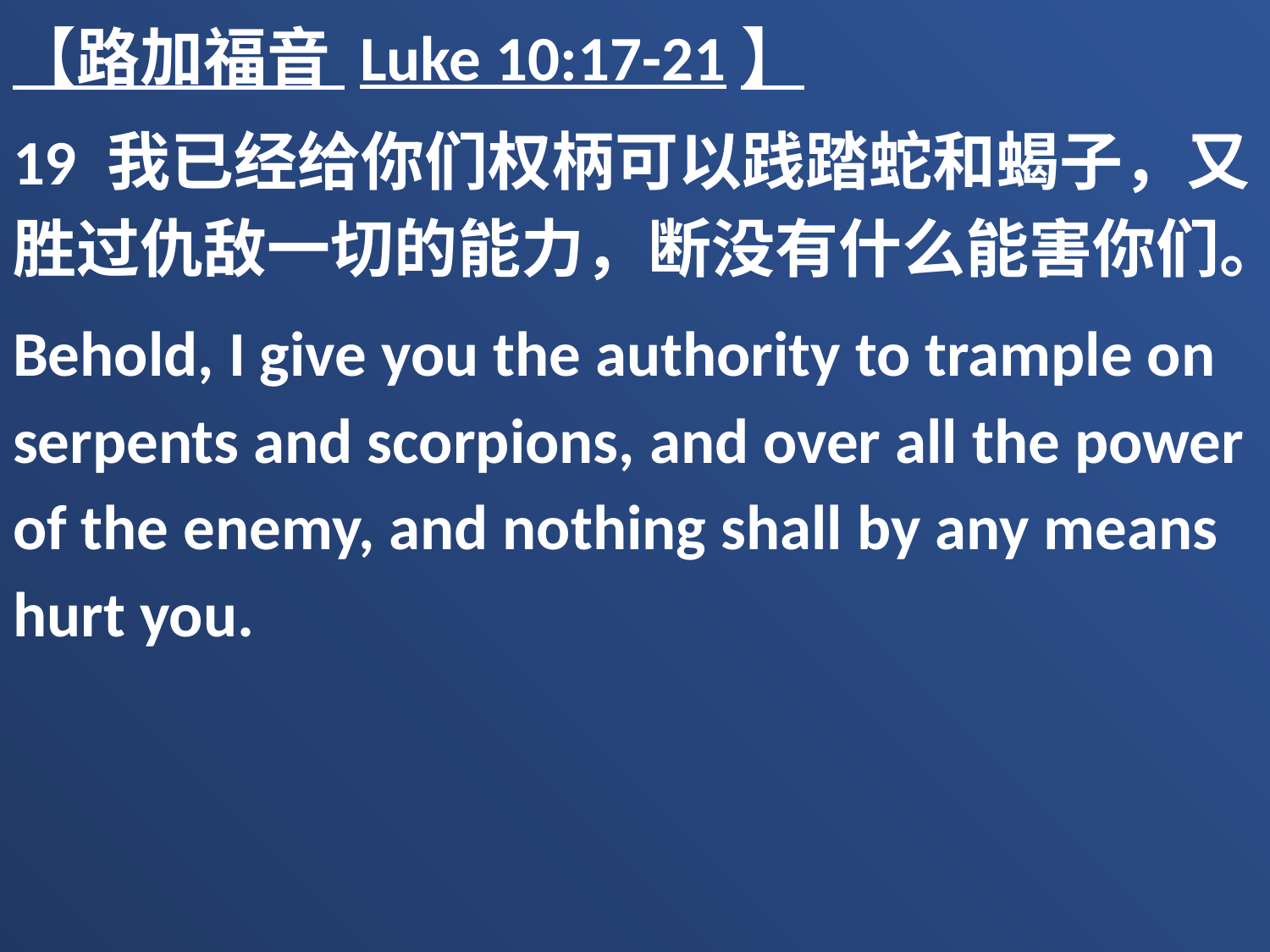

【路加福音 Luke 10:17-21】
19 我已经给你们权柄可以践踏蛇和蝎子，又胜过仇敌一切的能力，断没有什么能害你们。
Behold, I give you the authority to trample on serpents and scorpions, and over all the power of the enemy, and nothing shall by any means hurt you.